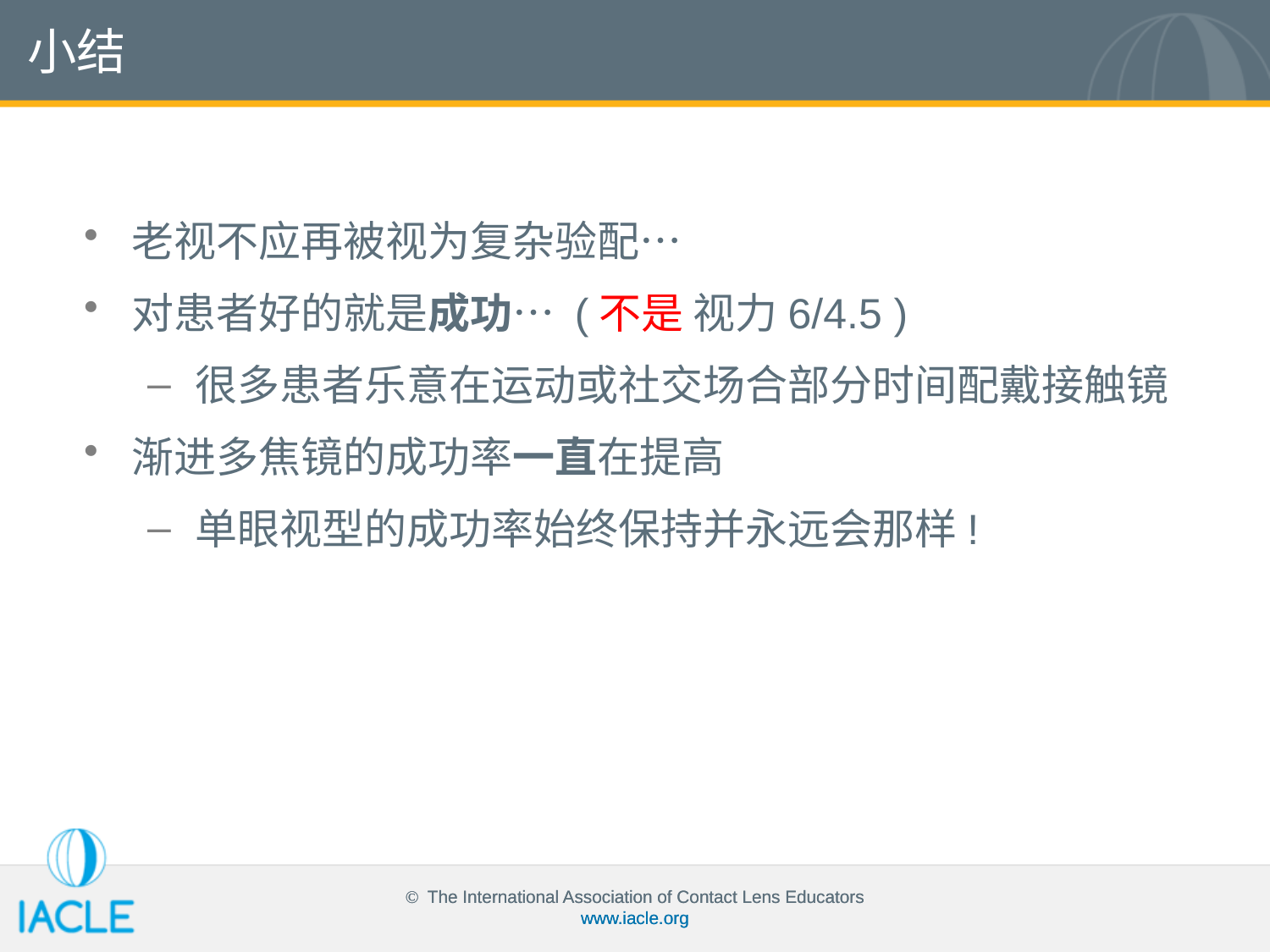

小结
老视不应再被视为复杂验配…
对患者好的就是成功… (不是 视力6/4.5 )
很多患者乐意在运动或社交场合部分时间配戴接触镜
渐进多焦镜的成功率一直在提高
单眼视型的成功率始终保持并永远会那样!